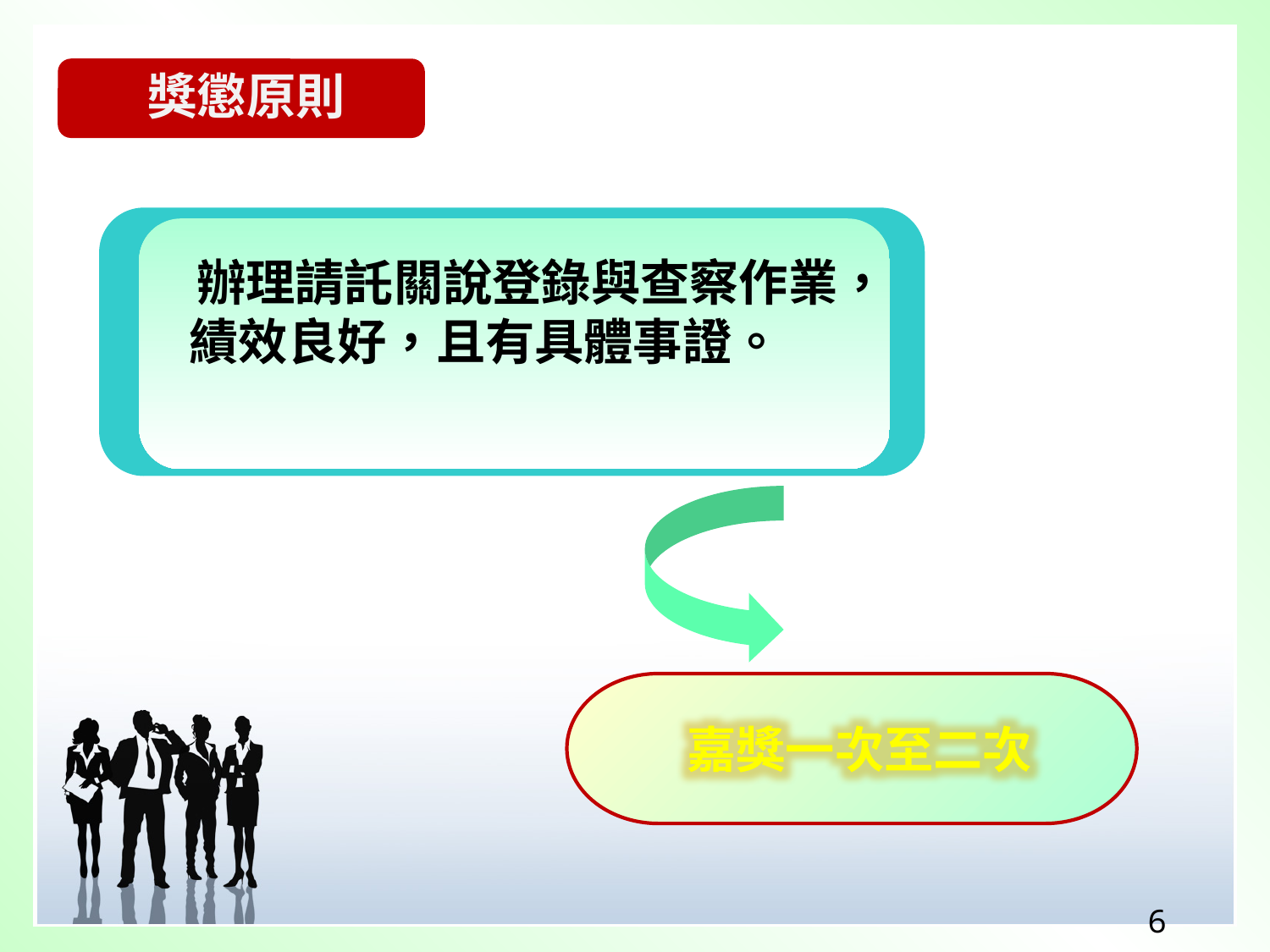

獎懲原則

   辦理請託關說登錄與查察作業，績效良好，且有具體事證。

嘉獎一次至二次
                                     6